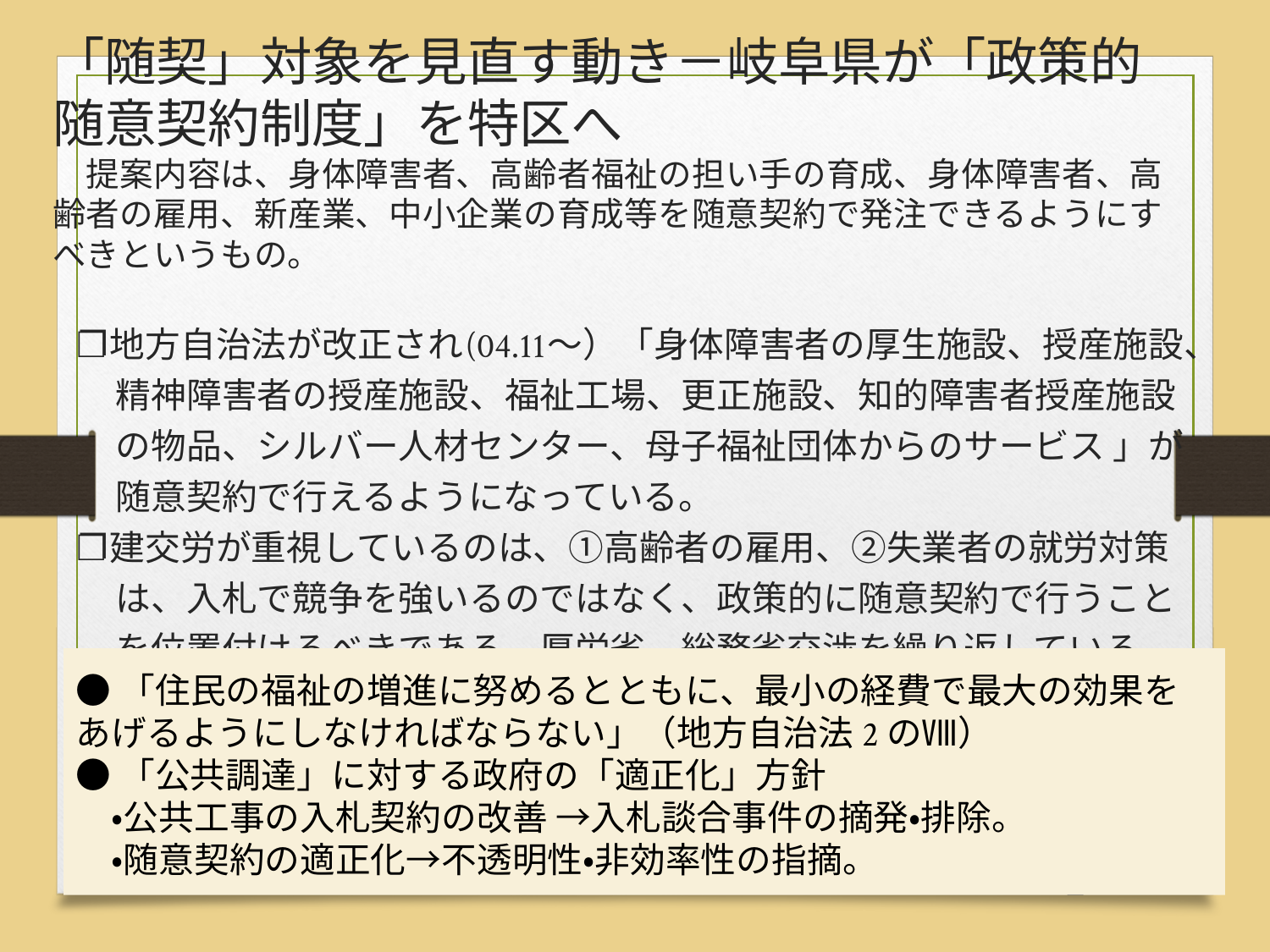

# 「随契」対象を見直す動き－岐阜県が「政策的随意契約制度」を特区へ 　提案内容は、身体障害者、高齢者福祉の担い手の育成、身体障害者、高齢者の雇用、新産業、中小企業の育成等を随意契約で発注できるようにすべきというもの。

❐地方自治法が改正され(04.11～）「身体障害者の厚生施設、授産施設、精神障害者の授産施設、福祉工場、更正施設、知的障害者授産施設の物品、シルバー人材センター、母子福祉団体からのサービス 」が随意契約で行えるようになっている。
❐建交労が重視しているのは、①高齢者の雇用、②失業者の就労対策は、入札で競争を強いるのではなく、政策的に随意契約で行うことを位置付けるべきである。厚労省、総務省交渉を繰り返している。

●「住民の福祉の増進に努めるとともに、最小の経費で最大の効果をあげるようにしなければならない」（地方自治法2のⅧ）
●「公共調達」に対する政府の「適正化」方針
　・公共工事の入札契約の改善 →入札談合事件の摘発・排除。
　・随意契約の適正化→不透明性・非効率性の指摘。
12